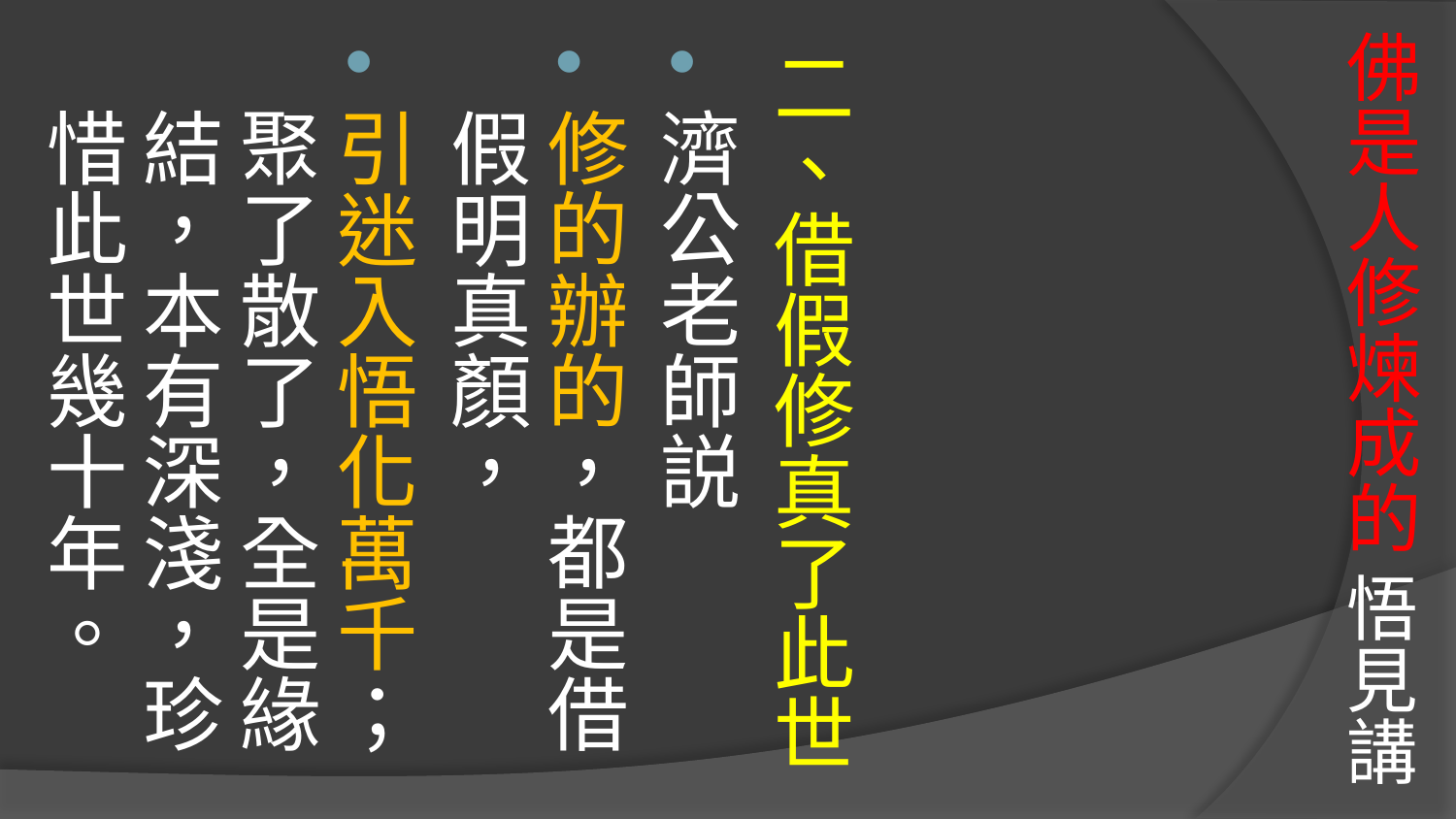

# 佛是人修煉成的 悟見講
二、借假修真了此世
濟公老師説
修的辦的，都是借假明真顏，
引迷入悟化萬千；聚了散了，全是緣結，本有深淺，珍惜此世幾十年。